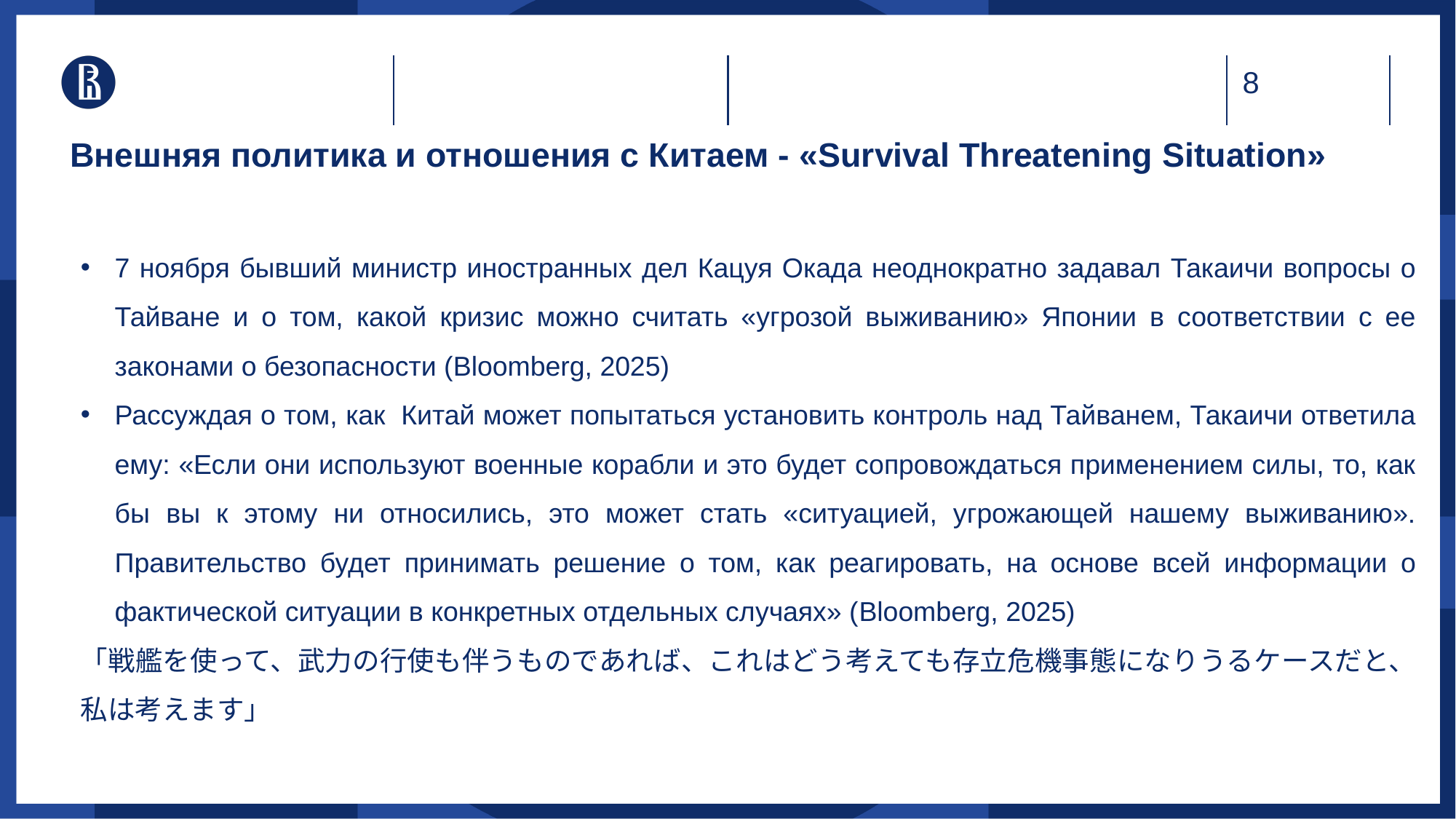

# Внешняя политика и отношения с Китаем - «Survival Threatening Situation»
7 ноября бывший министр иностранных дел Кацуя Окада неоднократно задавал Такаичи вопросы о Тайване и о том, какой кризис можно считать «угрозой выживанию» Японии в соответствии с ее законами о безопасности (Bloomberg, 2025)
Рассуждая о том, как  Китай может попытаться установить контроль над Тайванем, Такаичи ответила ему: «Если они используют военные корабли и это будет сопровождаться применением силы, то, как бы вы к этому ни относились, это может стать «ситуацией, угрожающей нашему выживанию». Правительство будет принимать решение о том, как реагировать, на основе всей информации о фактической ситуации в конкретных отдельных случаях» (Bloomberg, 2025)
「戦艦を使って、武力の行使も伴うものであれば、これはどう考えても存立危機事態になりうるケースだと、私は考えます」